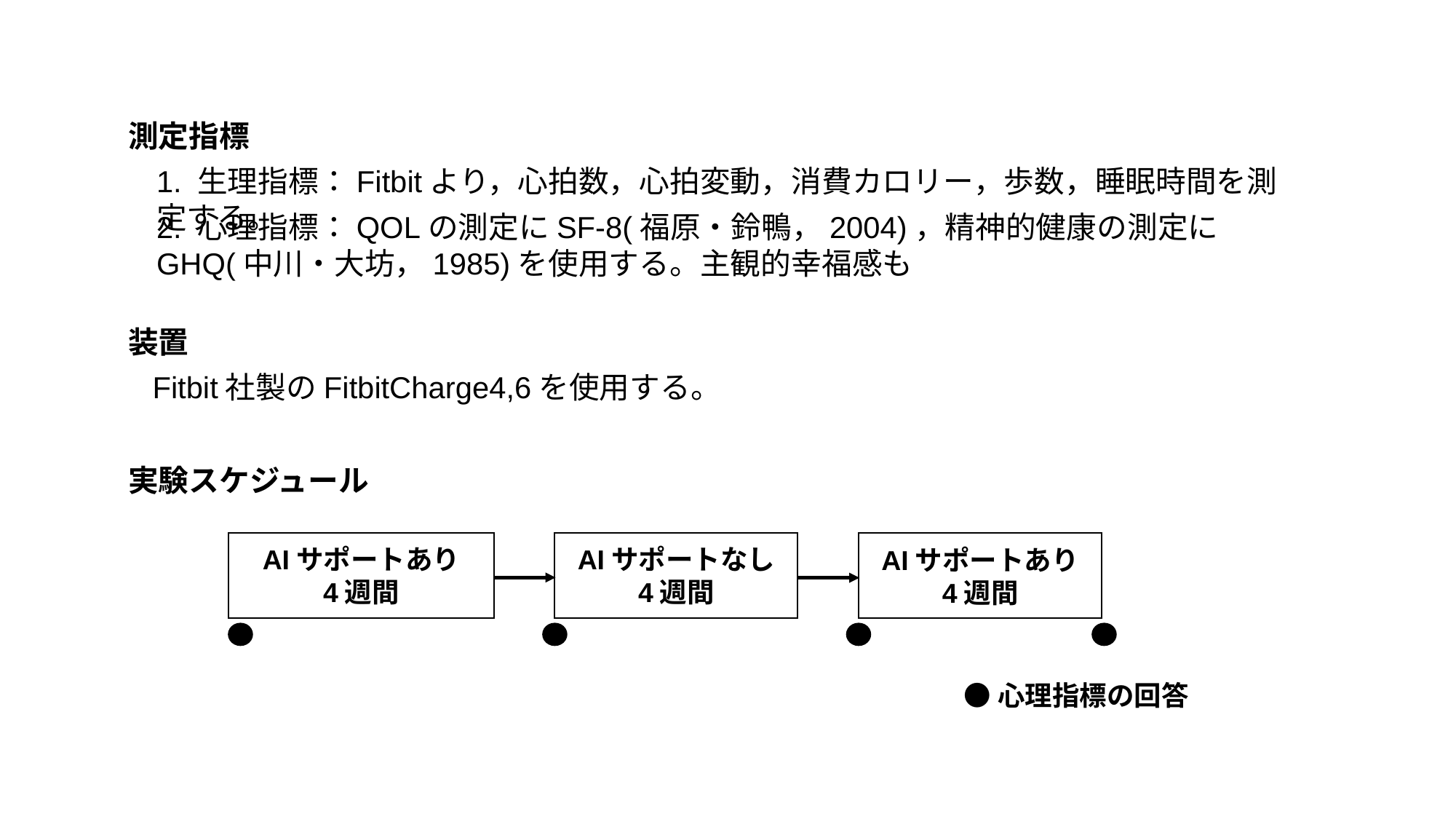

測定指標
1. 生理指標：Fitbitより，心拍数，心拍変動，消費カロリー，歩数，睡眠時間を測定する。
2. 心理指標：QOLの測定にSF-8(福原・鈴鴨，2004)，精神的健康の測定にGHQ(中川・大坊，1985)を使用する。主観的幸福感も
装置
Fitbit社製のFitbitCharge4,6を使用する。
実験スケジュール
AIサポートあり
4週間
AIサポートなし
4週間
AIサポートあり
4週間

●心理指標の回答